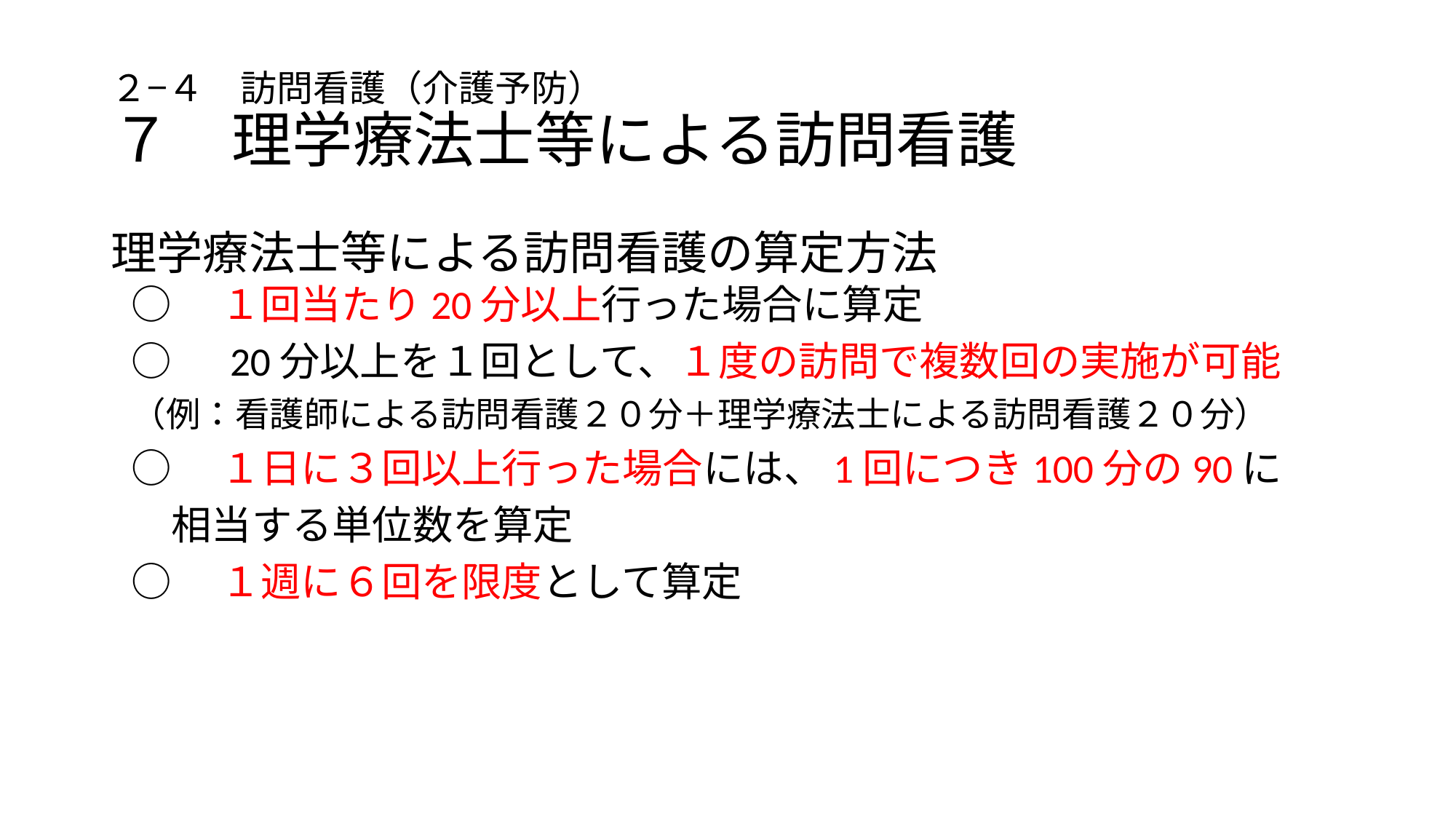

# ２−４　訪問看護（介護予防） ７　理学療法士等による訪問看護
理学療法士等による訪問看護の算定方法
○　１回当たり20分以上行った場合に算定
○　20分以上を１回として、１度の訪問で複数回の実施が可能
（例：看護師による訪問看護２０分＋理学療法士による訪問看護２０分）
○　１日に３回以上行った場合には、1回につき100分の90に
　相当する単位数を算定
○　１週に６回を限度として算定